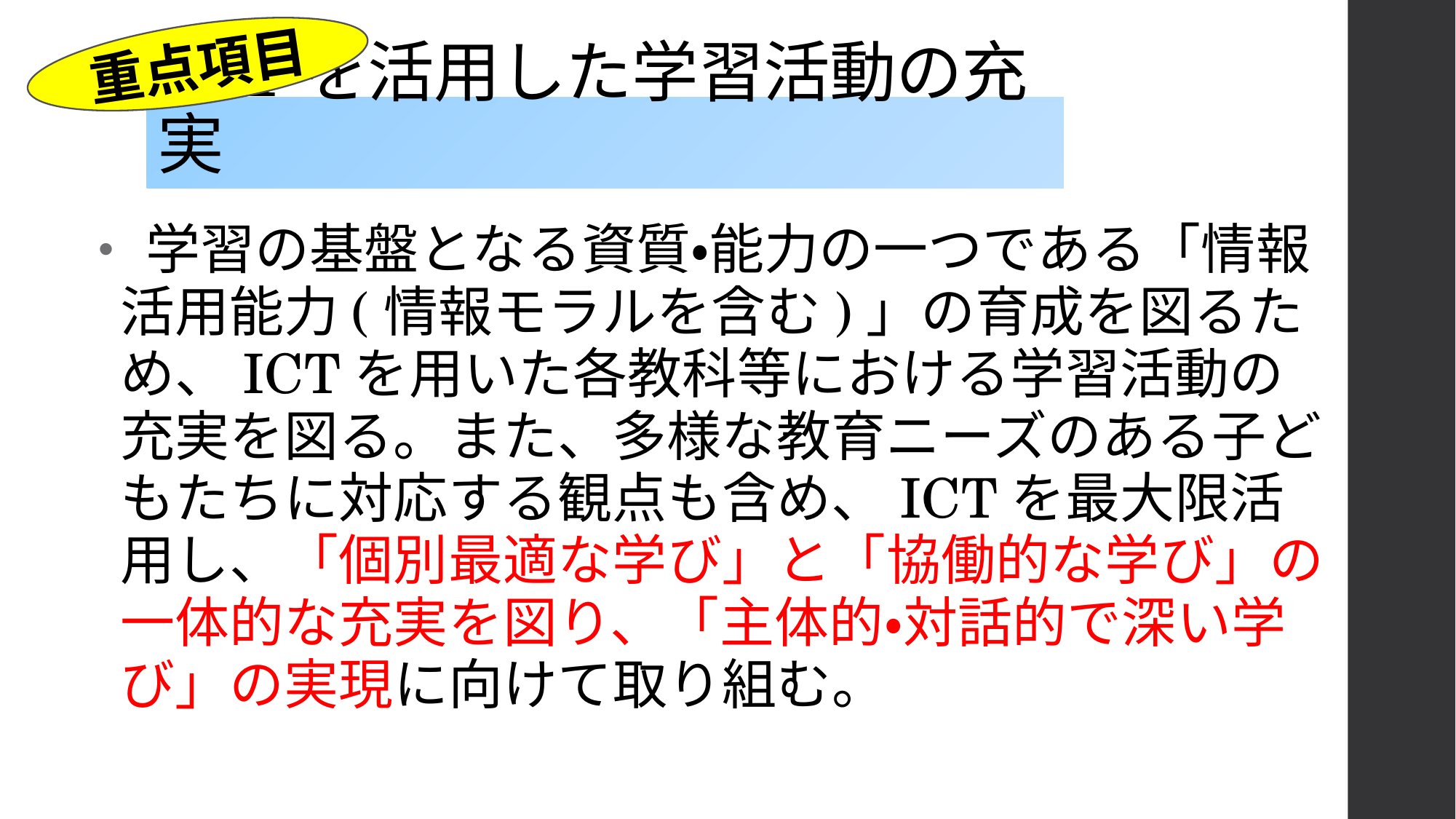

重点項目
# ICTを活用した学習活動の充実
 学習の基盤となる資質・能力の一つである「情報活用能力(情報モラルを含む)」の育成を図るため、ICTを用いた各教科等における学習活動の充実を図る。また、多様な教育ニーズのある子どもたちに対応する観点も含め、ICTを最大限活用し、「個別最適な学び」と「協働的な学び」の一体的な充実を図り、「主体的•対話的で深い学び」の実現に向けて取り組む。